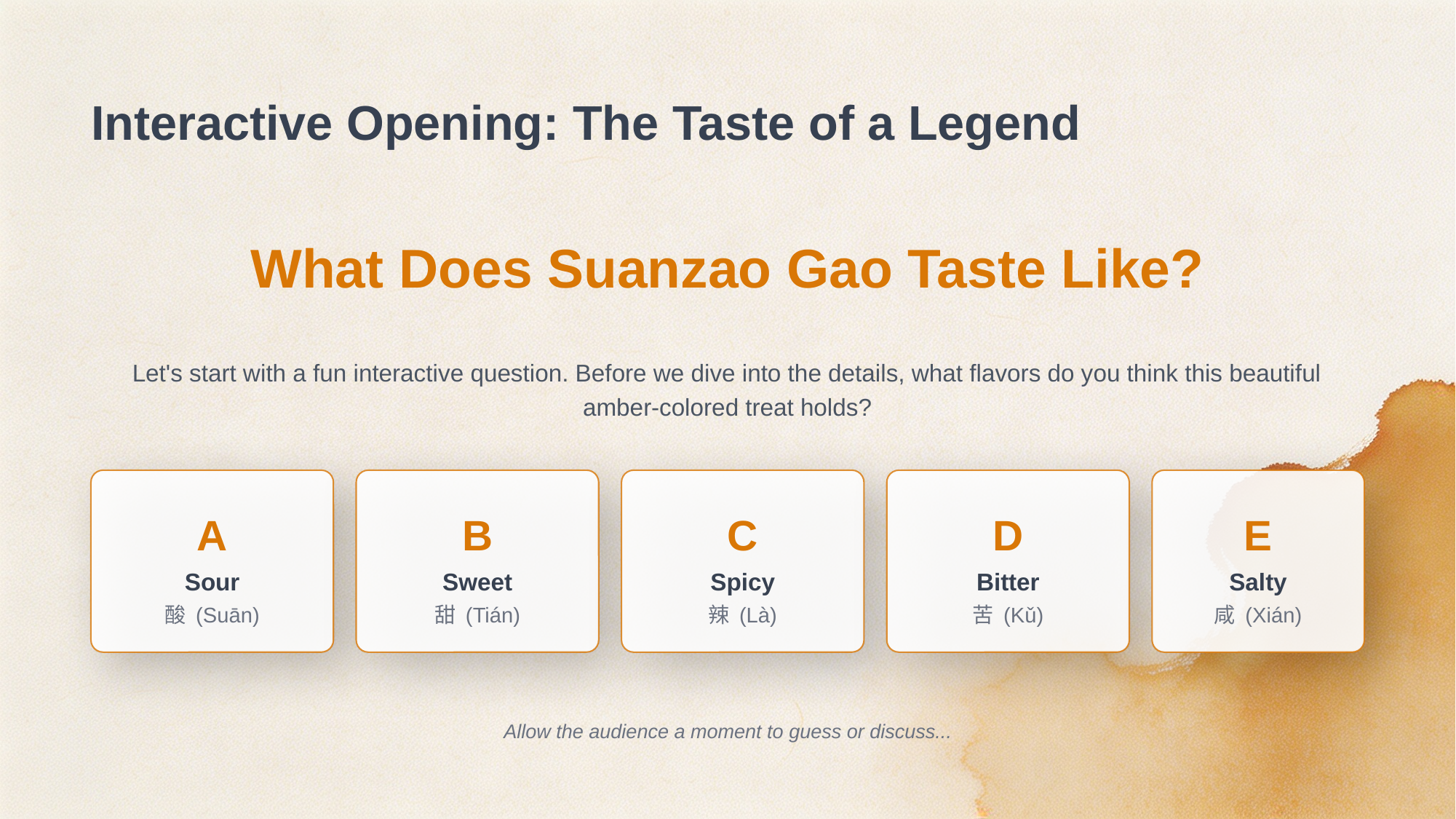

Interactive Opening: The Taste of a Legend
What Does Suanzao Gao Taste Like?
Let's start with a fun interactive question. Before we dive into the details, what flavors do you think this beautiful amber-colored treat holds?

A
Sour
酸 (Suān)
B
Sweet
甜 (Tián)
C
Spicy
辣 (Là)
D
Bitter
苦 (Kǔ)
E
Salty
咸 (Xián)
Allow the audience a moment to guess or discuss...